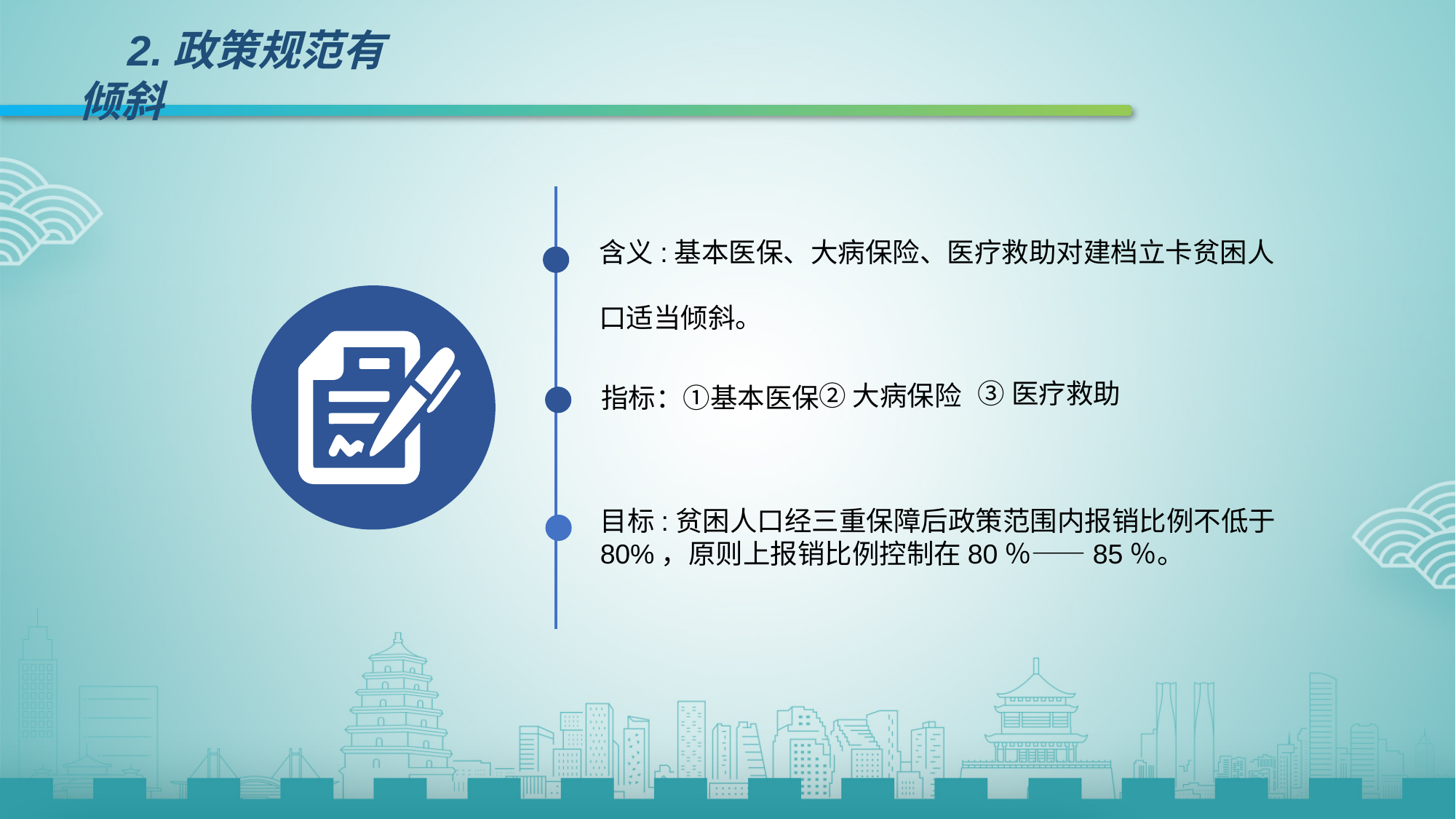

2.政策规范有倾斜

含义:基本医保、大病保险、医疗救助对建档立卡贫困人

口适当倾斜。

       ③医疗救助
        ②大病保险
指标：①基本医保

目标:贫困人口经三重保障后政策范围内报销比例不低于80%，原则上报销比例控制在80％——85％。